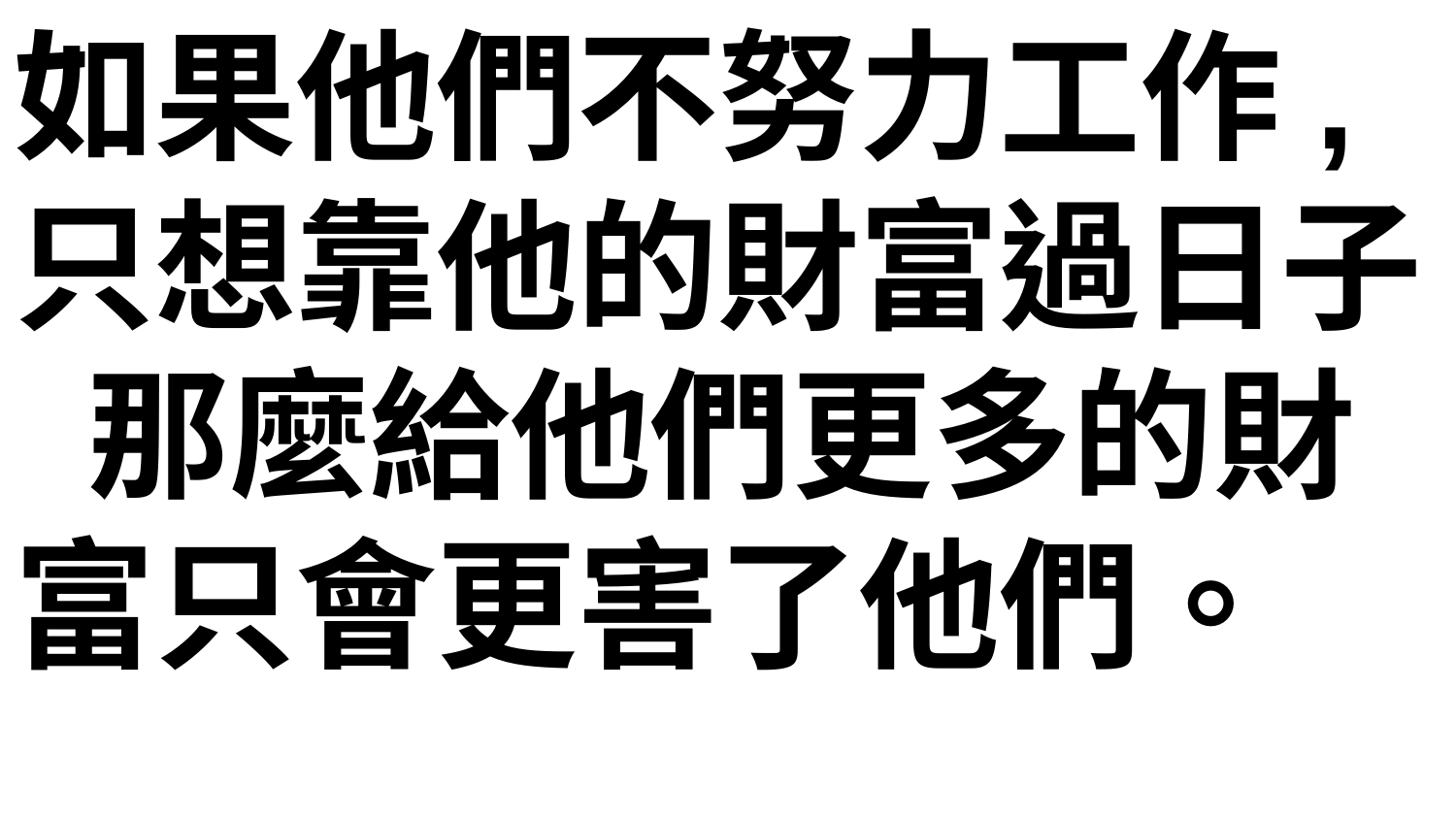

如果他們不努力工作,只想靠他的財富過日子, 那麼給他們更多的財富只會更害了他們。